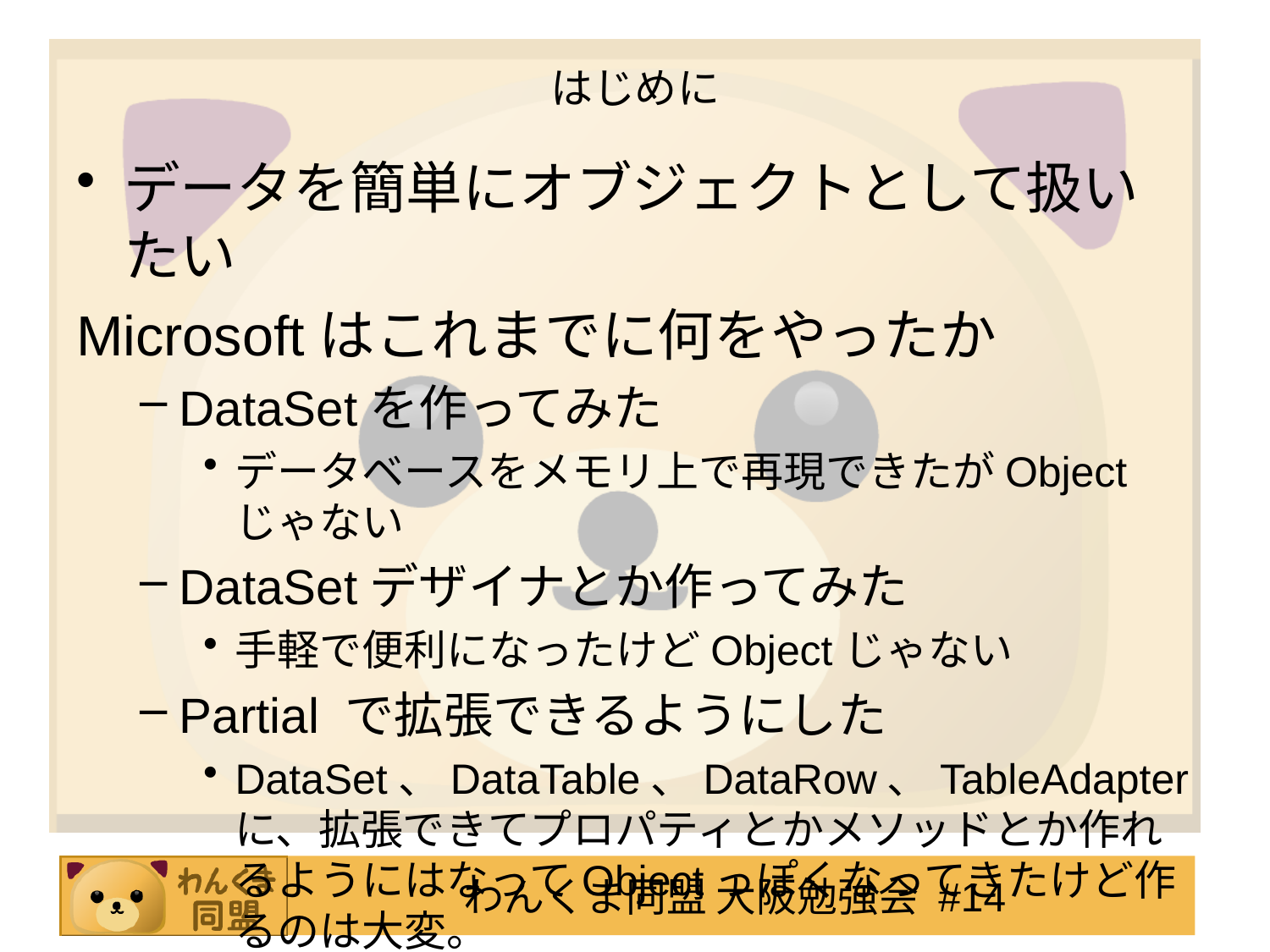

# はじめに
データを簡単にオブジェクトとして扱いたい
Microsoftはこれまでに何をやったか
DataSetを作ってみた
データベースをメモリ上で再現できたがObjectじゃない
DataSetデザイナとか作ってみた
手軽で便利になったけどObjectじゃない
Partial で拡張できるようにした
DataSet、DataTable、DataRow、TableAdapterに、拡張できてプロパティとかメソッドとか作れるようにはなってObjectっぽくなってきたけど作るのは大変。